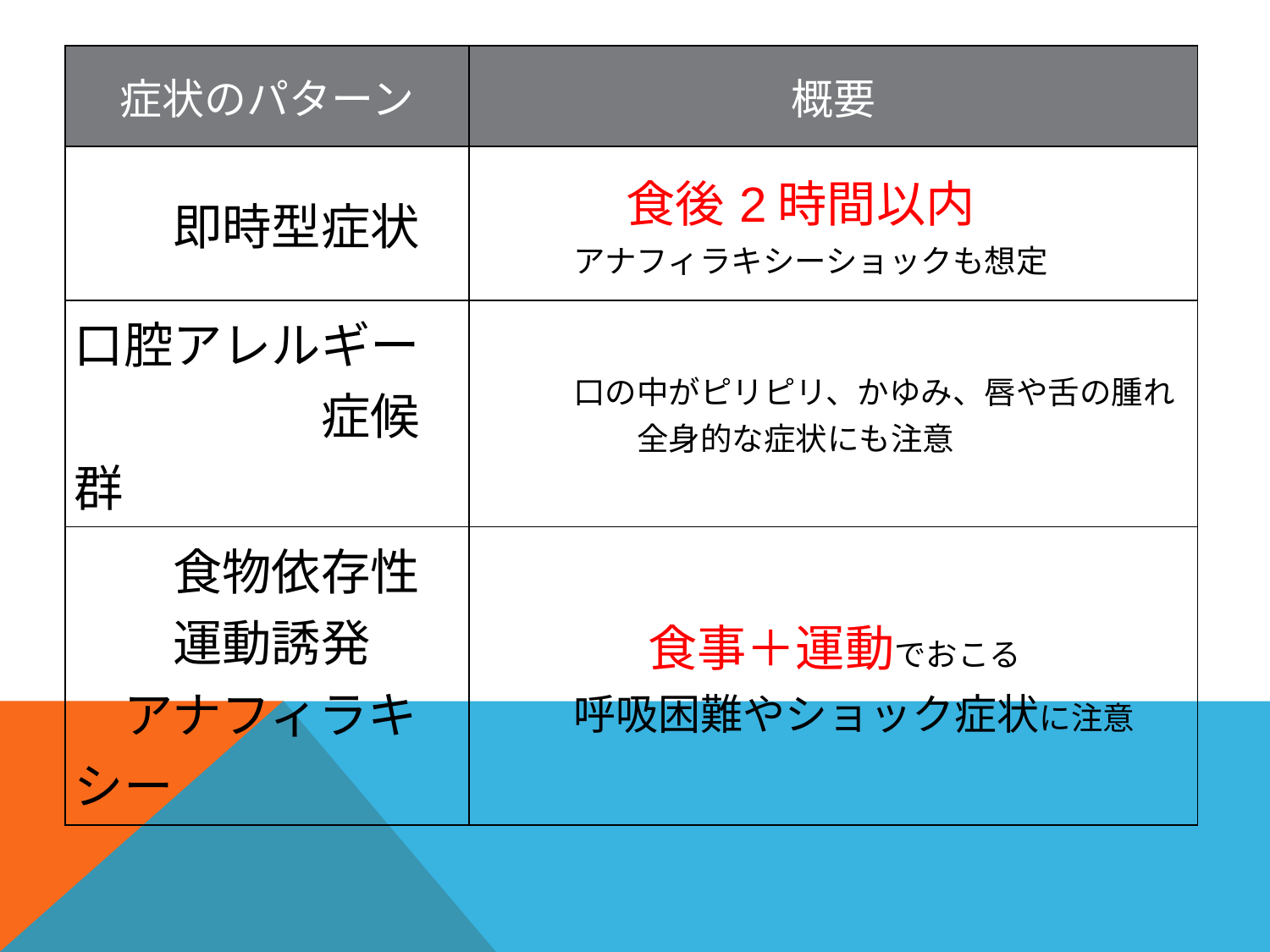

| 症状のパターン | 概要 |
| --- | --- |
| 即時型症状 | 食後2時間以内 　　　アナフィラキシーショックも想定 |
| 口腔アレルギー 　　　　　症候群 | 口の中がピリピリ、かゆみ、唇や舌の腫れ 　　　　　全身的な症状にも注意 |
| 食物依存性 　　運動誘発 　アナフィラキシー | 食事＋運動でおこる 　　　呼吸困難やショック症状に注意 |